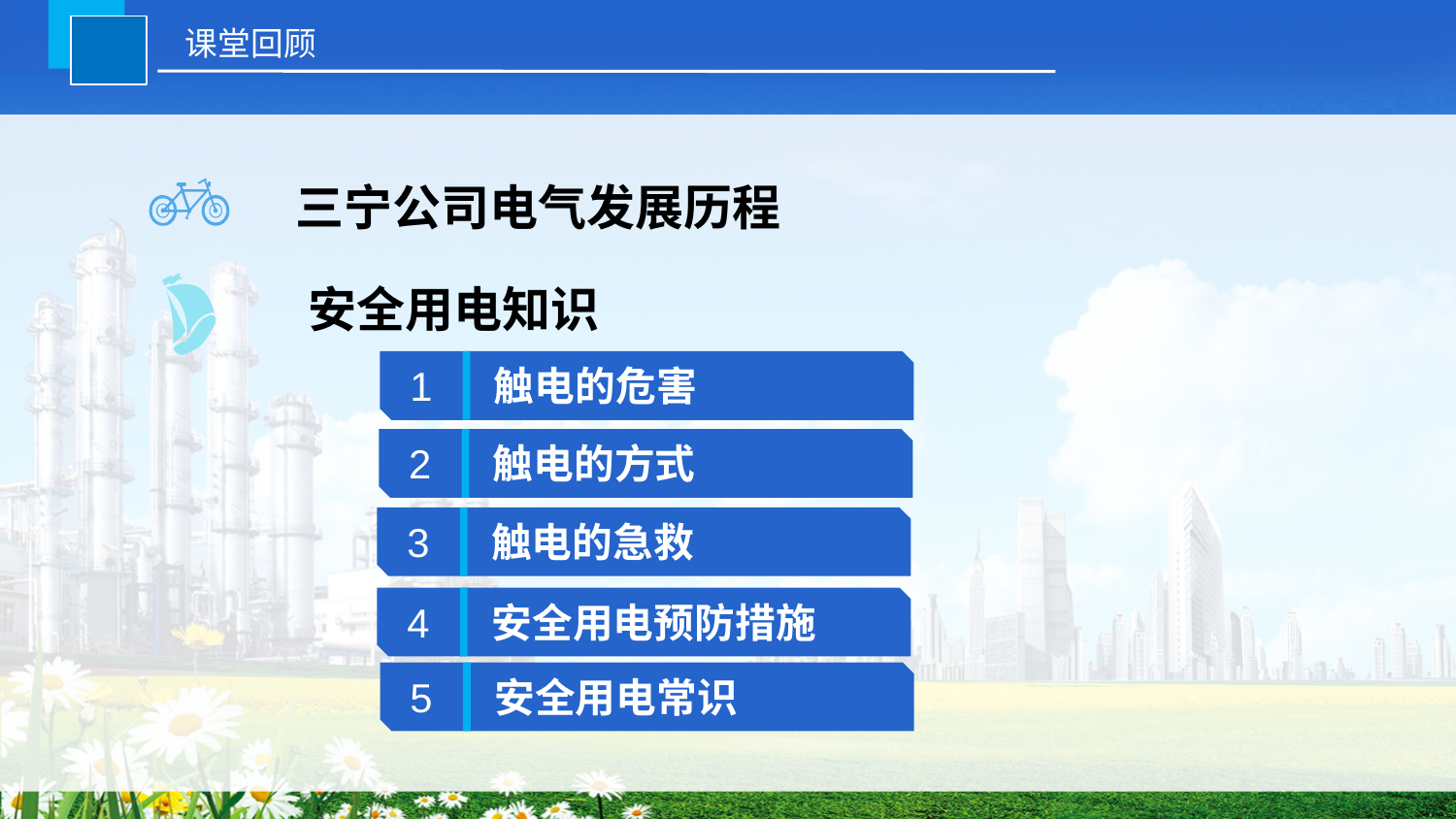

课堂回顾
三宁公司电气发展历程

安全用电知识

1
触电的危害

2
触电的方式

3
触电的急救

4
安全用电预防措施

5
安全用电常识